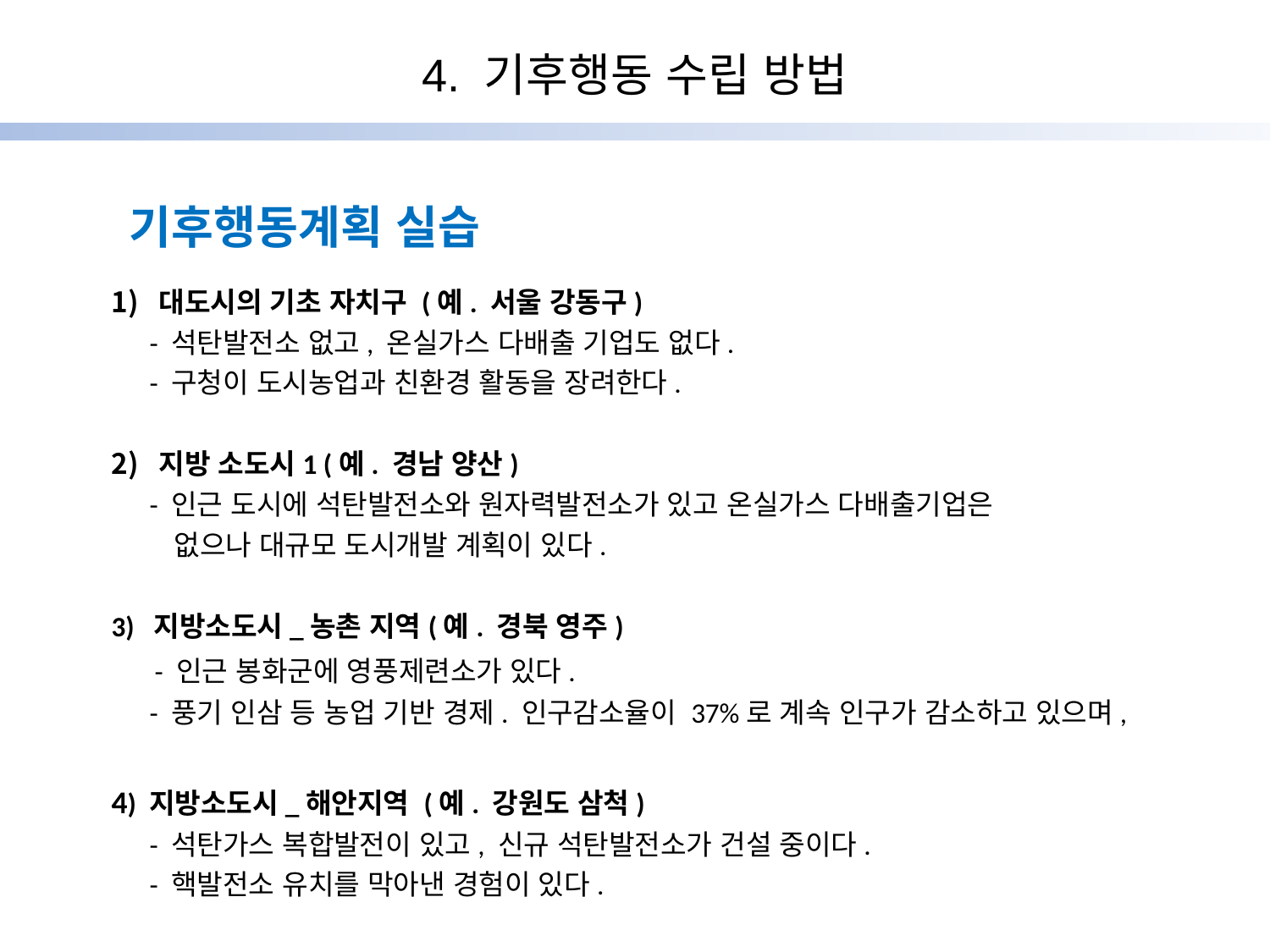

4. 기후행동 수립 방법

기후행동계획 실습
대도시의 기초 자치구 (예. 서울 강동구)
      - 석탄발전소 없고, 온실가스 다배출 기업도 없다.
      - 구청이 도시농업과 친환경 활동을 장려한다.

지방 소도시1 (예. 경남 양산)
      - 인근 도시에 석탄발전소와 원자력발전소가 있고 온실가스 다배출기업은
        없으나 대규모 도시개발 계획이 있다.

3)  지방소도시_농촌 지역(예. 경북 영주)
      - 인근 봉화군에 영풍제련소가 있다.
      - 풍기 인삼 등 농업 기반 경제. 인구감소율이 37%로 계속 인구가 감소하고 있으며,

4) 지방소도시_해안지역 (예. 강원도 삼척)
      - 석탄가스 복합발전이 있고, 신규 석탄발전소가 건설 중이다.
      - 핵발전소 유치를 막아낸 경험이 있다.
1990
1995
2000
2005
2010
2013